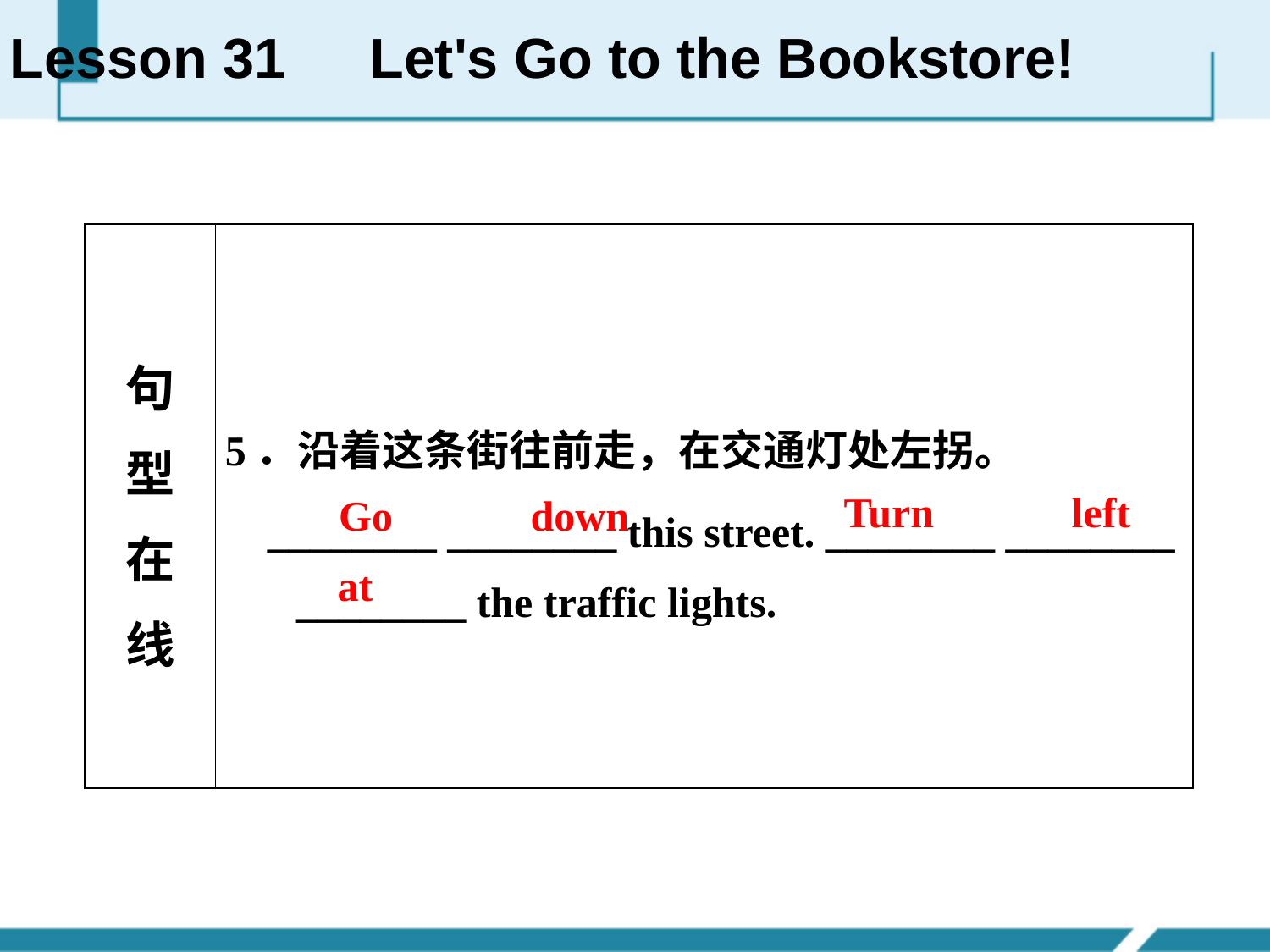

Lesson 31　Let's Go to the Bookstore!
| 句 型 在 线 | 5．沿着这条街往前走，在交通灯处左拐。 \_\_\_\_\_\_\_\_ \_\_\_\_\_\_\_\_ this street. \_\_\_\_\_\_\_\_ \_\_\_\_\_\_\_\_ \_\_\_\_\_\_\_\_ the traffic lights. |
| --- | --- |

Turn             left
Go             down
at